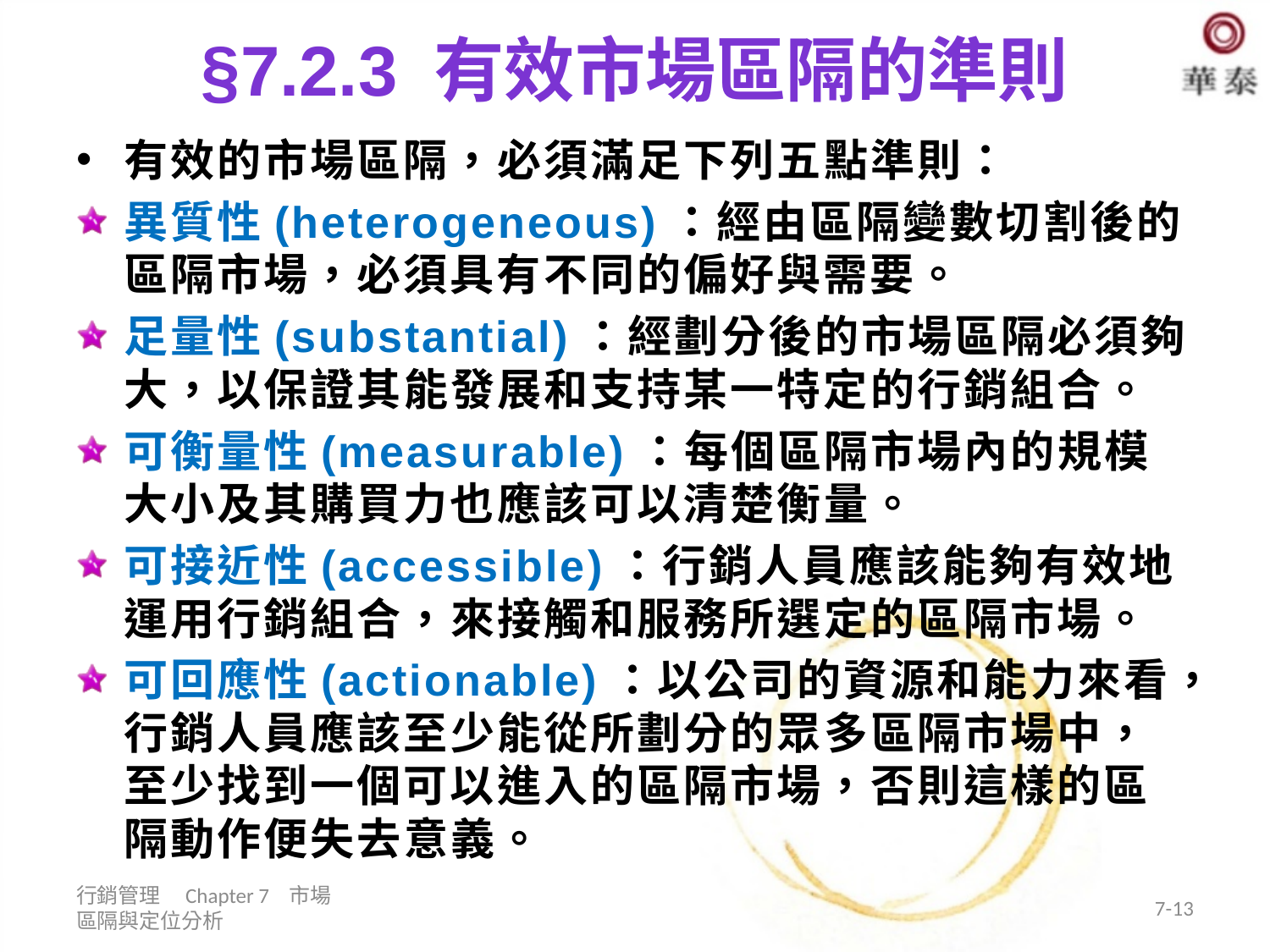

# §7.2.3 有效市場區隔的準則
有效的市場區隔，必須滿足下列五點準則：
異質性(heterogeneous)：經由區隔變數切割後的區隔市場，必須具有不同的偏好與需要。
足量性(substantial)：經劃分後的市場區隔必須夠大，以保證其能發展和支持某一特定的行銷組合。
可衡量性(measurable)：每個區隔市場內的規模大小及其購買力也應該可以清楚衡量。
可接近性(accessible)：行銷人員應該能夠有效地運用行銷組合，來接觸和服務所選定的區隔市場。
可回應性(actionable)：以公司的資源和能力來看，行銷人員應該至少能從所劃分的眾多區隔市場中，至少找到一個可以進入的區隔市場，否則這樣的區隔動作便失去意義。
行銷管理   Chapter 7   市場區隔與定位分析
7-13